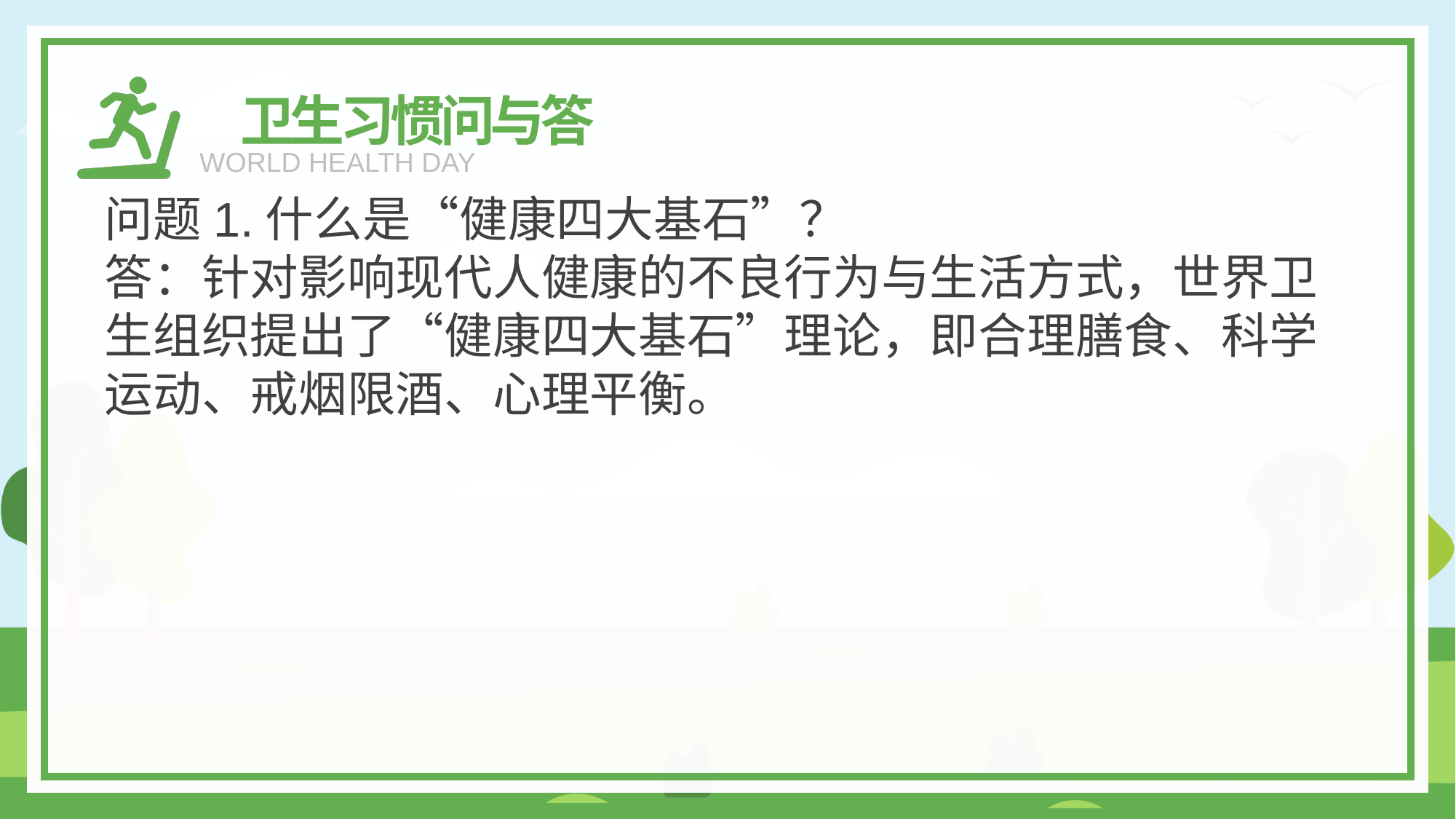

卫生习惯问与答

WORLD HEALTH DAY
问题1.什么是“健康四大基石”？
答：针对影响现代人健康的不良行为与生活方式，世界卫生组织提出了“健康四大基石”理论，即合理膳食、科学运动、戒烟限酒、心理平衡。